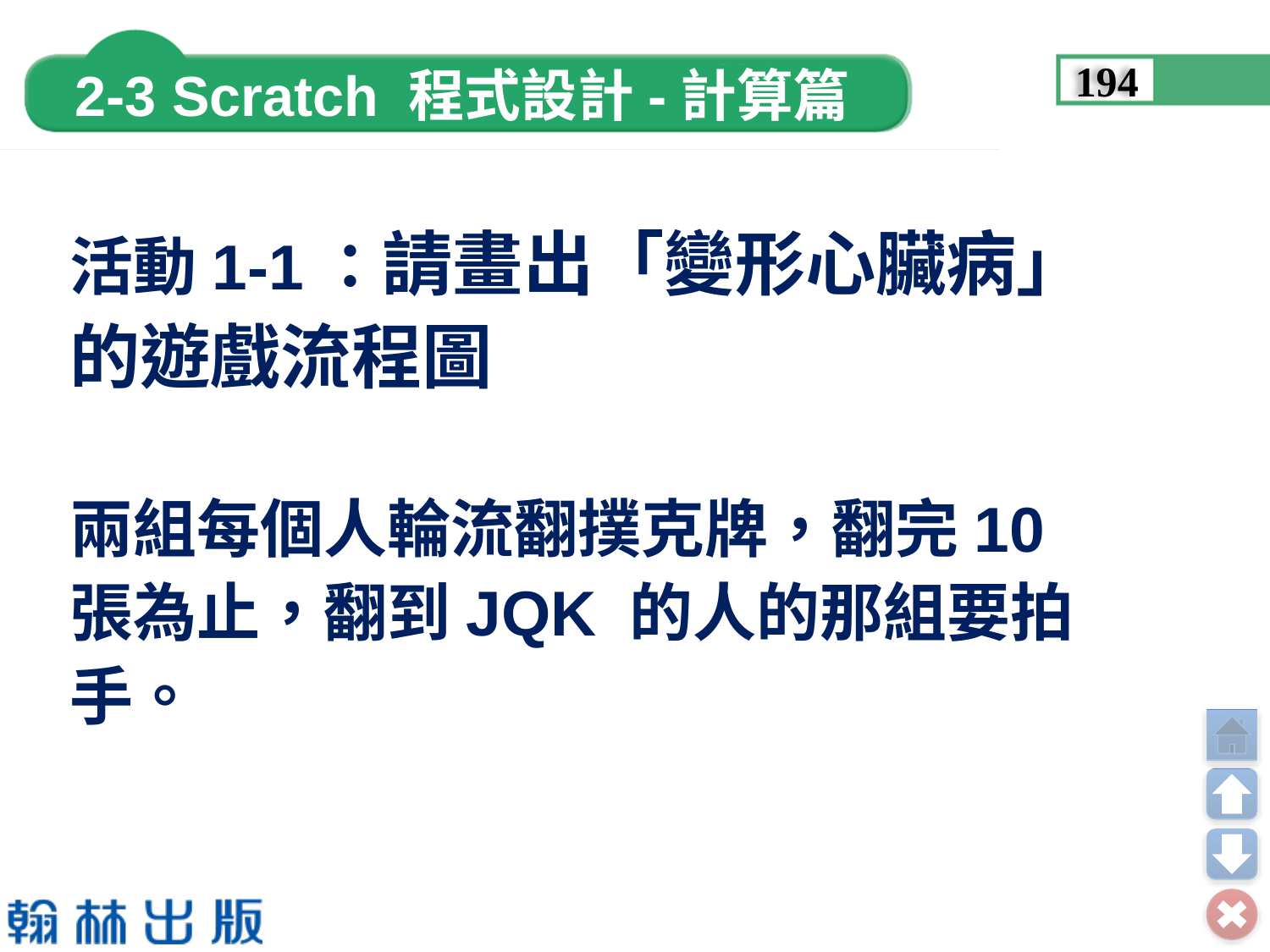

194
活動1-1：請畫出「變形心臟病」的遊戲流程圖

兩組每個人輪流翻撲克牌，翻完10張為止，翻到JQK 的人的那組要拍手。